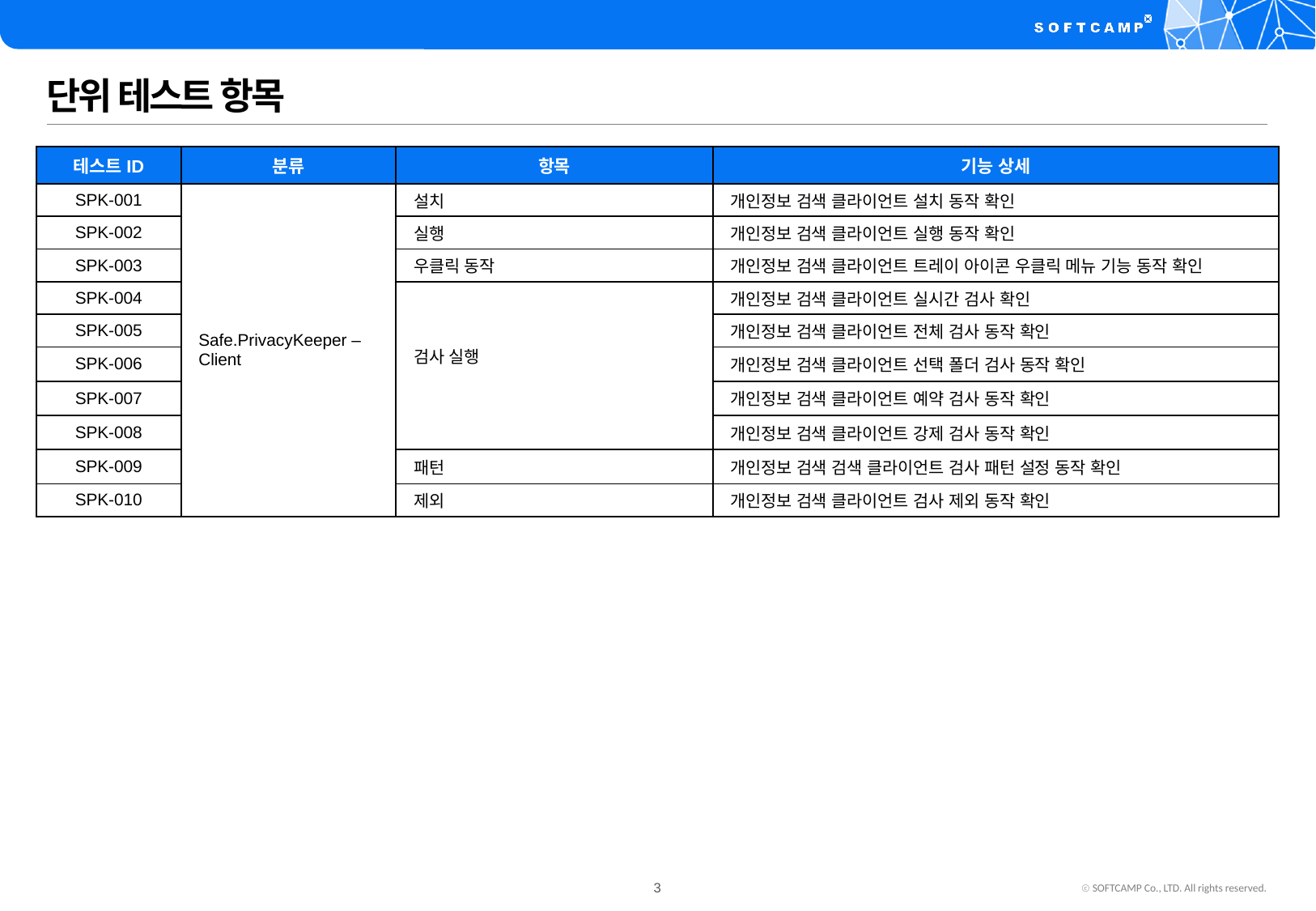

# 단위 테스트 항목
| 테스트ID | 분류 | 항목 | 기능 상세 |
| --- | --- | --- | --- |
| SPK-001 | Safe.PrivacyKeeper – Client | 설치 | 개인정보 검색 클라이언트 설치 동작 확인 |
| SPK-002 | Agent | 실행 | 개인정보 검색 클라이언트 실행 동작 확인 |
| SPK-003 | Agent | 우클릭 동작 | 개인정보 검색 클라이언트 트레이 아이콘 우클릭 메뉴 기능 동작 확인 |
| SPK-004 | Agent | 검사 실행 | 개인정보 검색 클라이언트 실시간 검사 확인 |
| SPK-005 | Agent |  | 개인정보 검색 클라이언트 전체 검사 동작 확인 |
| SPK-006 | Agent |  | 개인정보 검색 클라이언트 선택 폴더 검사 동작 확인 |
| SPK-007 | Agent |  | 개인정보 검색 클라이언트 예약 검사 동작 확인 |
| SPK-008 | Agent |  | 개인정보 검색 클라이언트 강제 검사 동작 확인 |
| SPK-009 | Agent | 패턴 | 개인정보 검색 검색 클라이언트 검사 패턴 설정 동작 확인 |
| SPK-010 | Agent | 제외 | 개인정보 검색 클라이언트 검사 제외 동작 확인 |